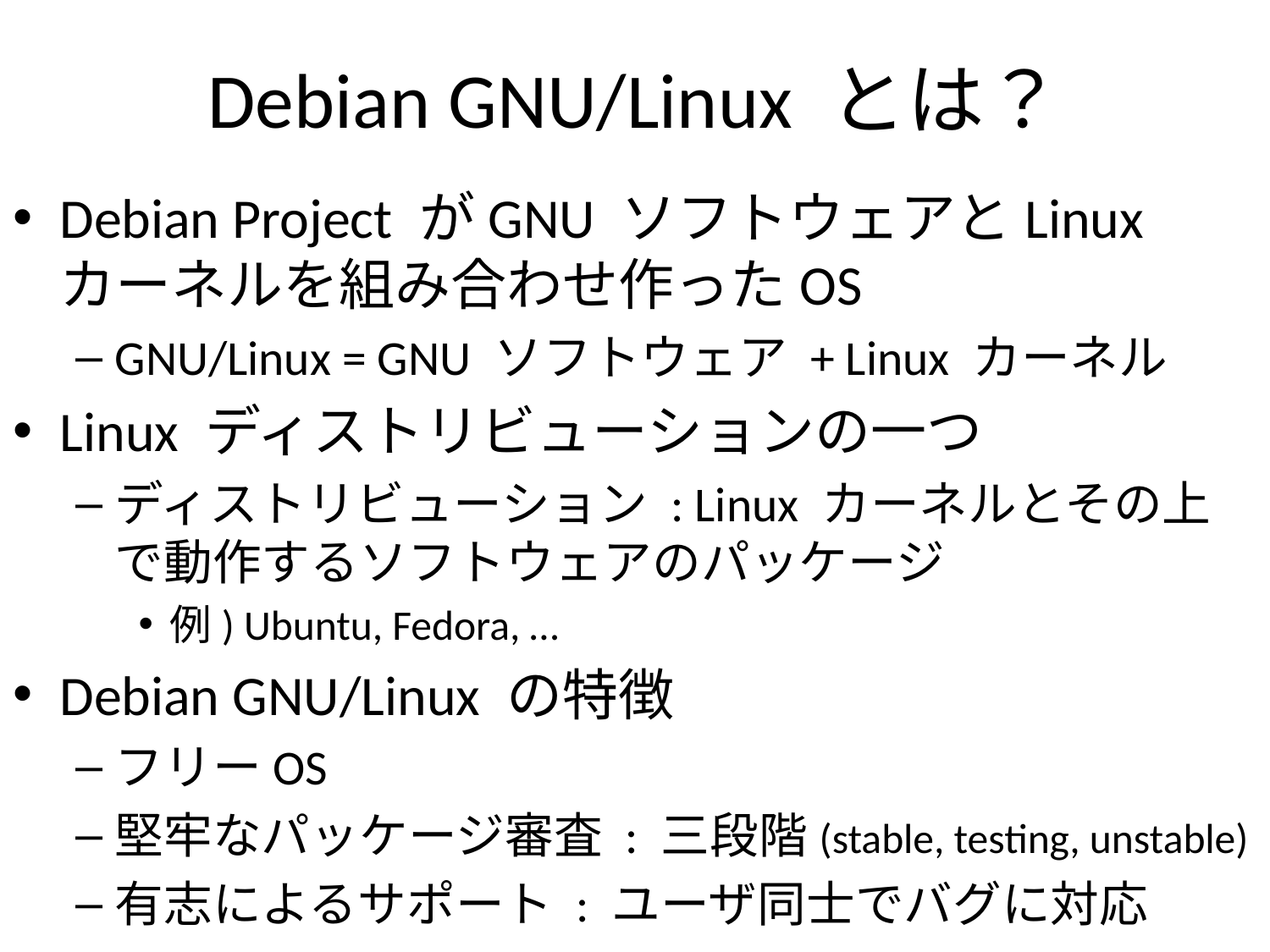

# Debian GNU/Linux とは？
Debian Project がGNU ソフトウェアとLinux カーネルを組み合わせ作ったOS
GNU/Linux = GNU ソフトウェア + Linux カーネル
Linux ディストリビューションの一つ
ディストリビューション : Linux カーネルとその上で動作するソフトウェアのパッケージ
例) Ubuntu, Fedora, …
Debian GNU/Linux の特徴
フリーOS
堅牢なパッケージ審査 : 三段階(stable, testing, unstable)
有志によるサポート : ユーザ同士でバグに対応